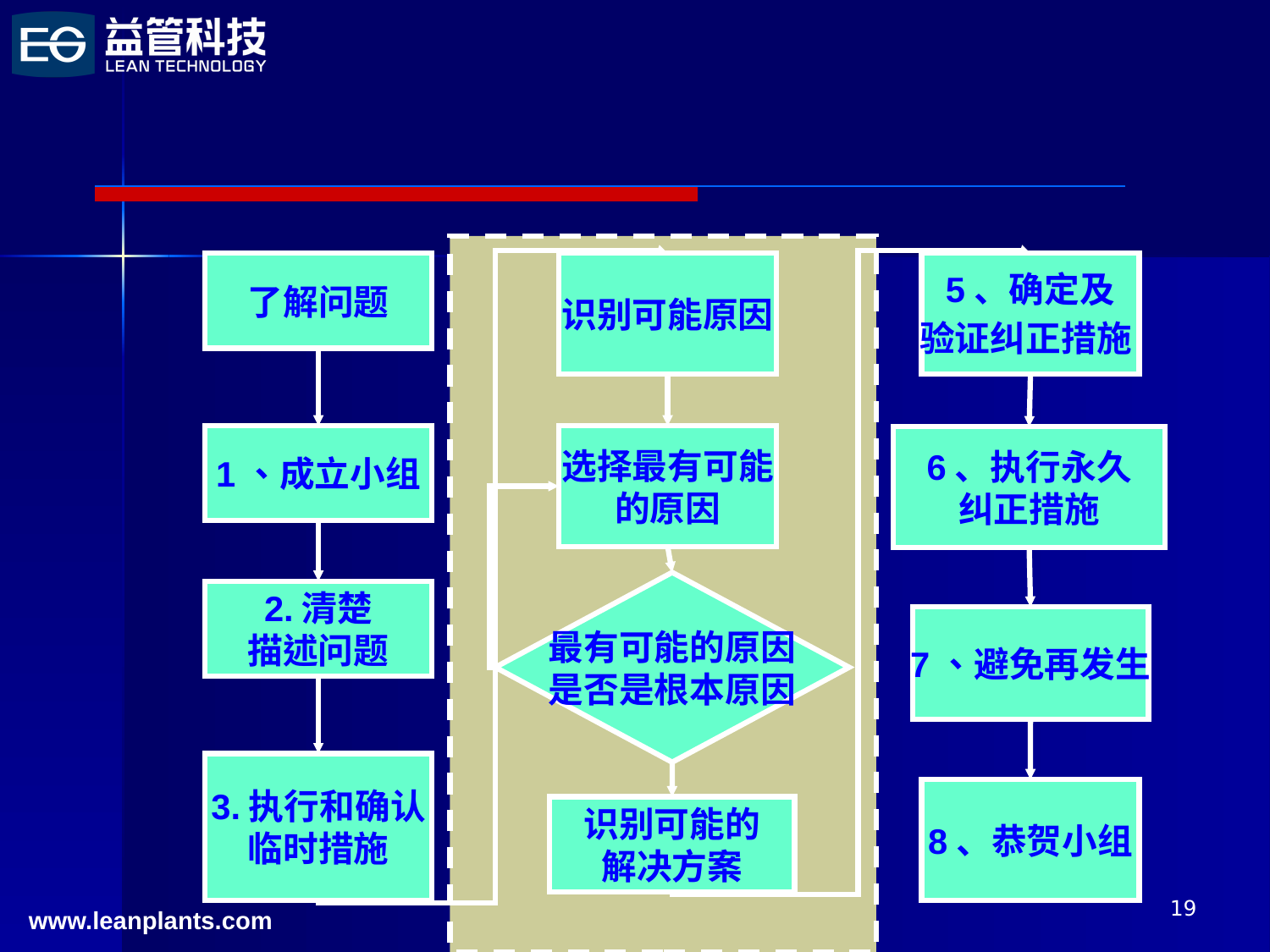

了解问题
识别可能原因
5、确定及
验证纠正措施
1、成立小组
选择最有可能
的原因
6、执行永久
纠正措施
最有可能的原因
是否是根本原因
2.清楚
描述问题
7、避免再发生
3.执行和确认
临时措施
8、恭贺小组
识别可能的
解决方案
19